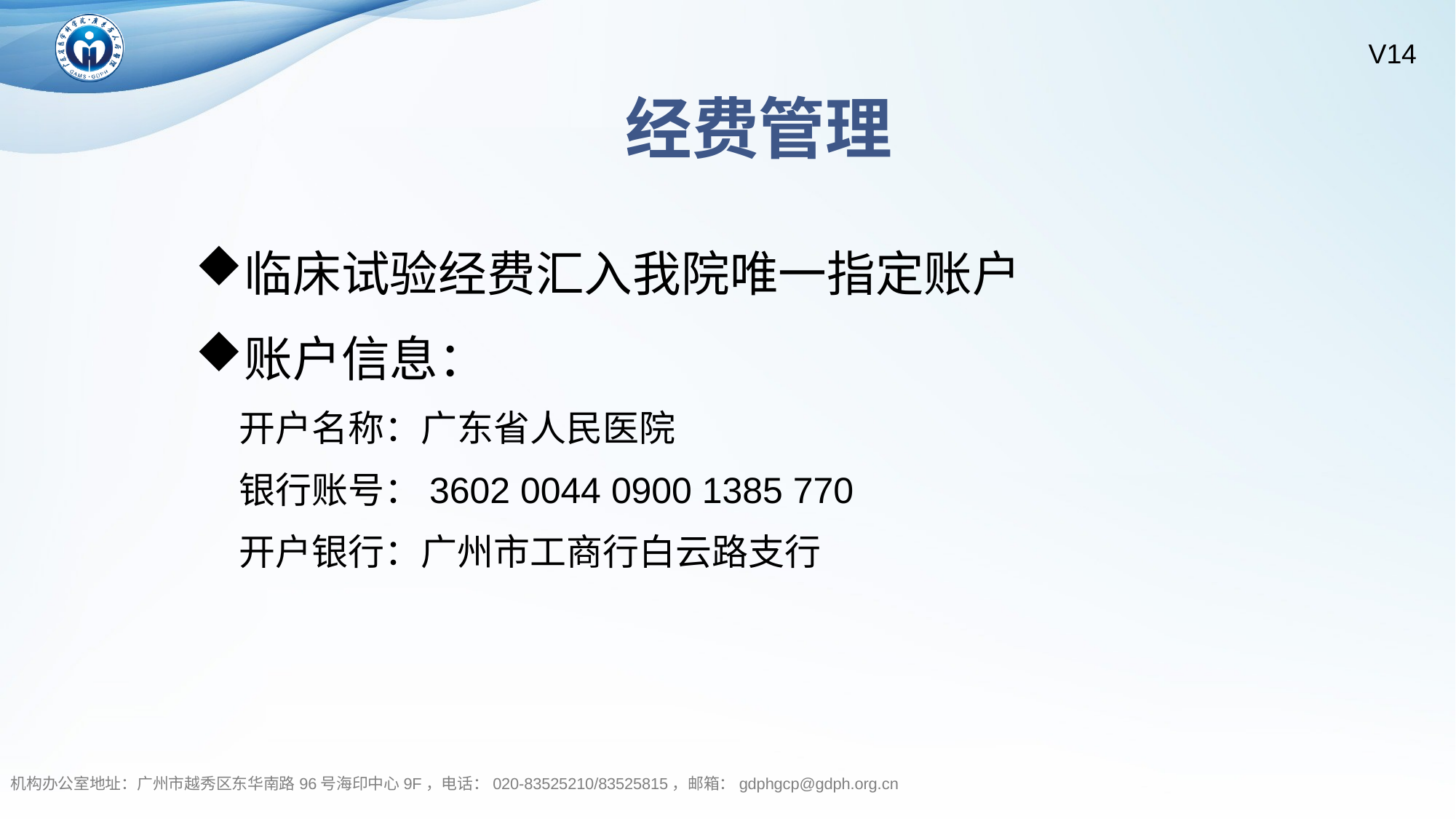

经费管理
临床试验经费汇入我院唯一指定账户
账户信息：
开户名称：广东省人民医院
银行账号：3602 0044 0900 1385 770
开户银行：广州市工商行白云路支行

机构办公室地址：广州市越秀区东华南路96号海印中心9F，电话：020-83525210/83525815，邮箱：gdphgcp@gdph.org.cn
25